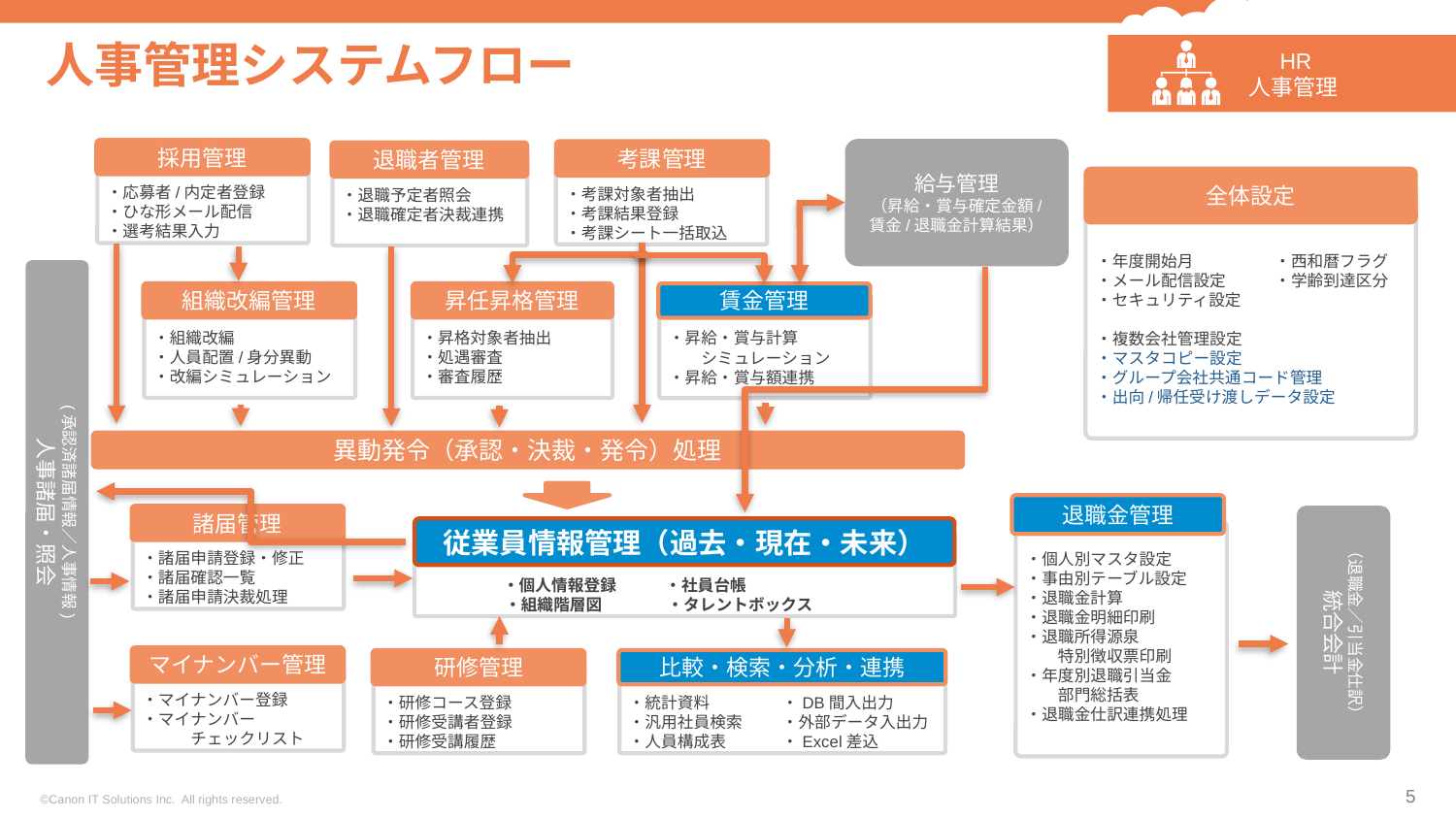

# 人事管理システムフロー
　HR
　人事管理

給与管理
（昇給・賞与確定金額/
賃金/退職金計算結果）
採用管理
考課管理
退職者管理

・応募者/内定者登録
・ひな形メール配信
・選考結果入力

・考課対象者抽出
・考課結果登録
・考課シート一括取込

・退職予定者照会
・退職確定者決裁連携
全体設定

・年度開始月　　　　　・西和暦フラグ
・メール配信設定　　　・学齢到達区分
・セキュリティ設定

・複数会社管理設定
・マスタコピー設定
・グループ会社共通コード管理
・出向/帰任受け渡しデータ設定
(承認済諸届情報／人事情報)
人事諸届・照会
組織改編管理
昇任昇格管理
賃金管理

・組織改編
・人員配置/身分異動
・改編シミュレーション

・昇格対象者抽出
・処遇審査
・審査履歴

・昇給・賞与計算
　　シミュレーション
・昇給・賞与額連携
異動発令（承認・決裁・発令）処理

退職金管理
諸届管理
（退職金／引当金仕訳）
統合会計
従業員情報管理（過去・現在・未来）

・個人別マスタ設定
・事由別テーブル設定
・退職金計算
・退職金明細印刷
・退職所得源泉
　　特別徴収票印刷
・年度別退職引当金
　　部門総括表
・退職金仕訳連携処理

・諸届申請登録・修正
・諸届確認一覧
・諸届申請決裁処理

　　　　　・個人情報登録　　　・社員台帳
　　　　　・組織階層図　　　　・タレントボックス
マイナンバー管理
研修管理
比較・検索・分析・連携

・マイナンバー登録
・マイナンバー
　　　チェックリスト

・研修コース登録
・研修受講者登録
・研修受講履歴

・統計資料　　　　  ・DB間入出力
・汎用社員検索  　　・外部データ入出力
・人員構成表　  　　・Excel差込
©Canon IT Solutions Inc.  All rights reserved.
5